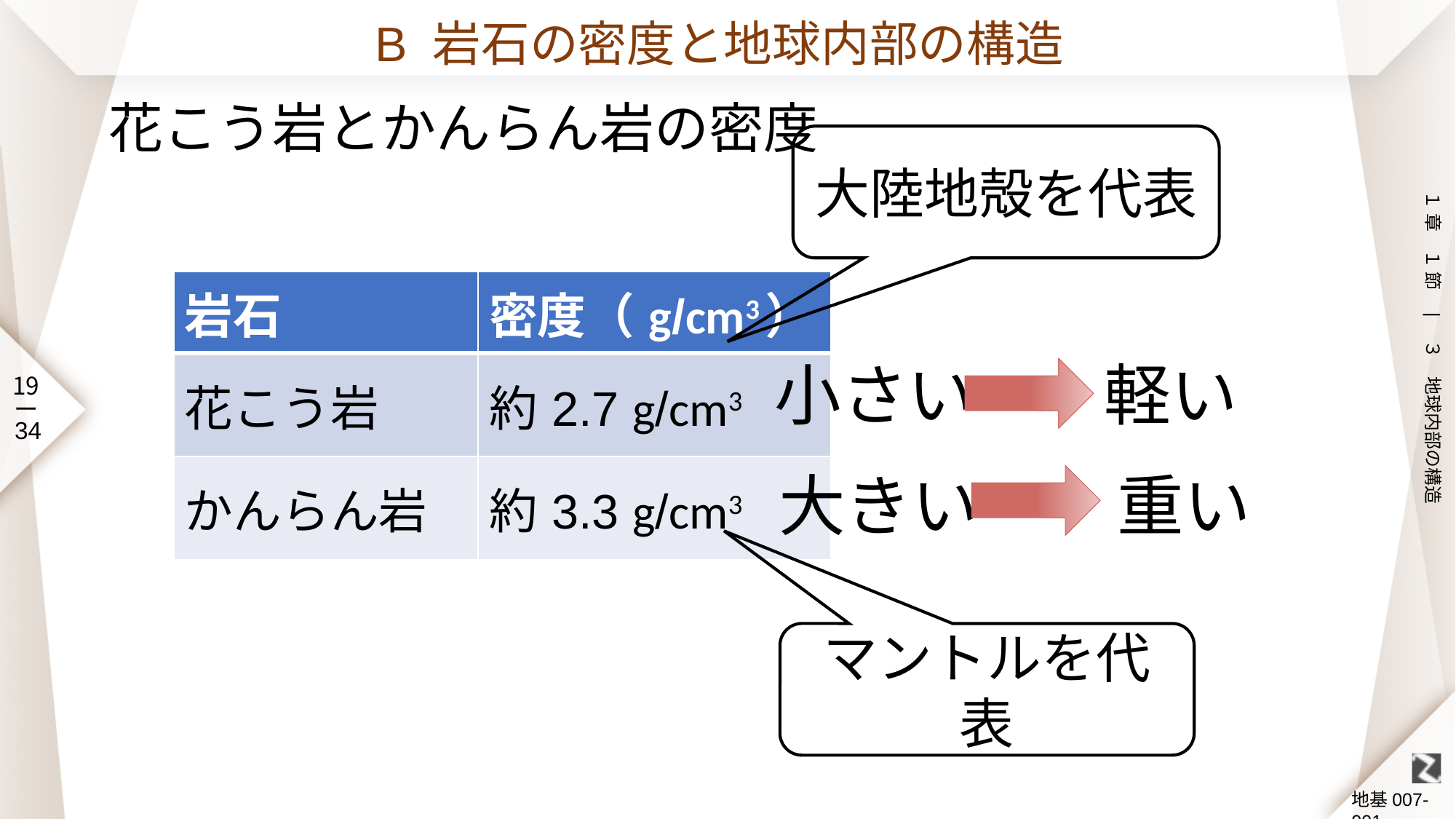

# B 岩石の密度と地球内部の構造
花こう岩とかんらん岩の密度
大陸地殻を代表
| 岩石 | 密度（g/cm3） |
| --- | --- |
| 花こう岩 | 約2.7 g/cm3 |
| かんらん岩 | 約3.3 g/cm3 |

軽い
小さい

大きい
重い
マントルを代表